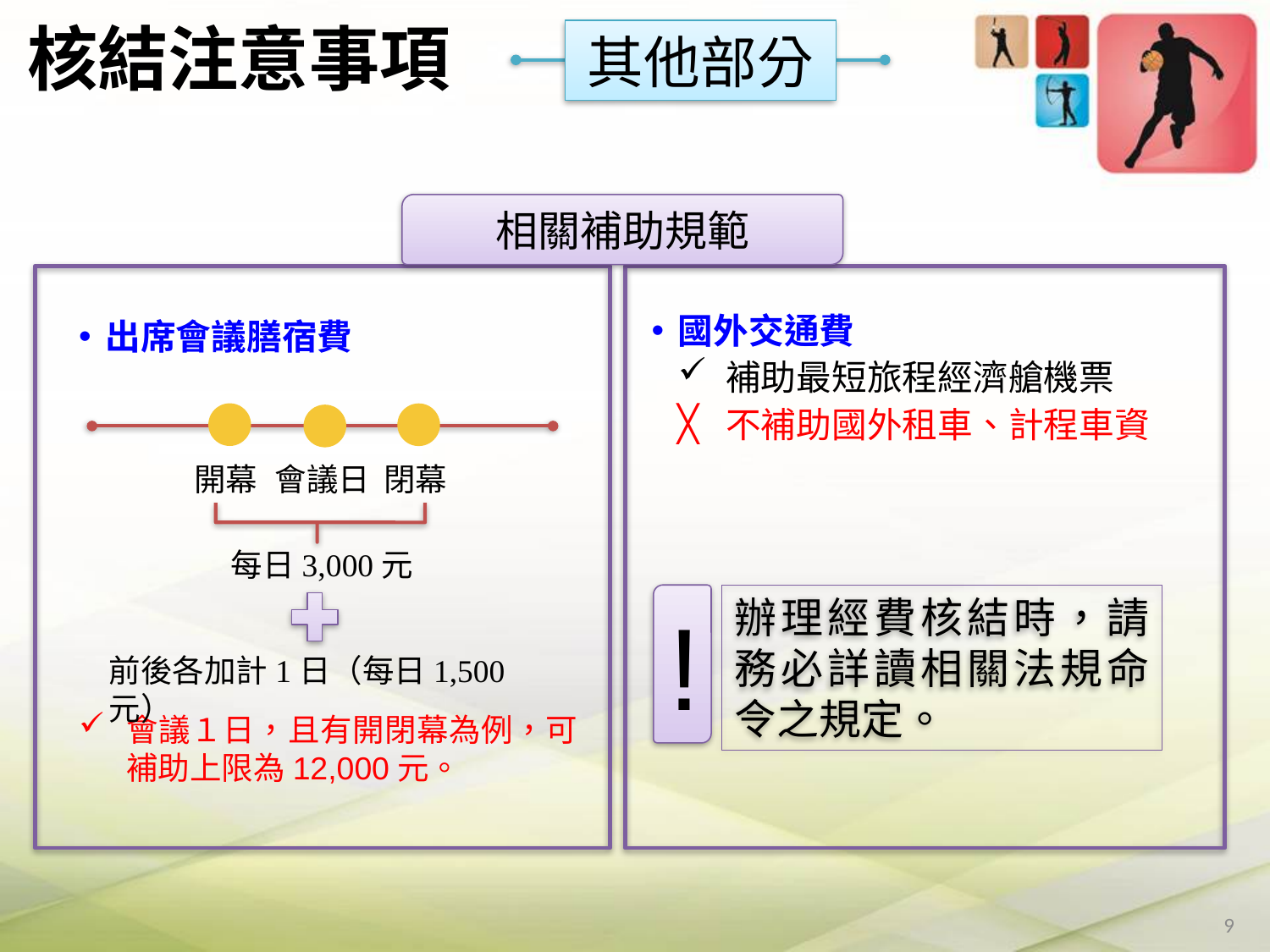

核結注意事項
其他部分
相關補助規範

國外交通費
補助最短旅程經濟艙機票
不補助國外租車、計程車資
出席會議膳宿費

會議１日，且有開閉幕為例，可補助上限為12,000元。

開幕
會議日
閉幕
每日3,000元

辦理經費核結時，請務必詳讀相關法規命令之規定。
!
前後各加計1日（每日1,500元）
9